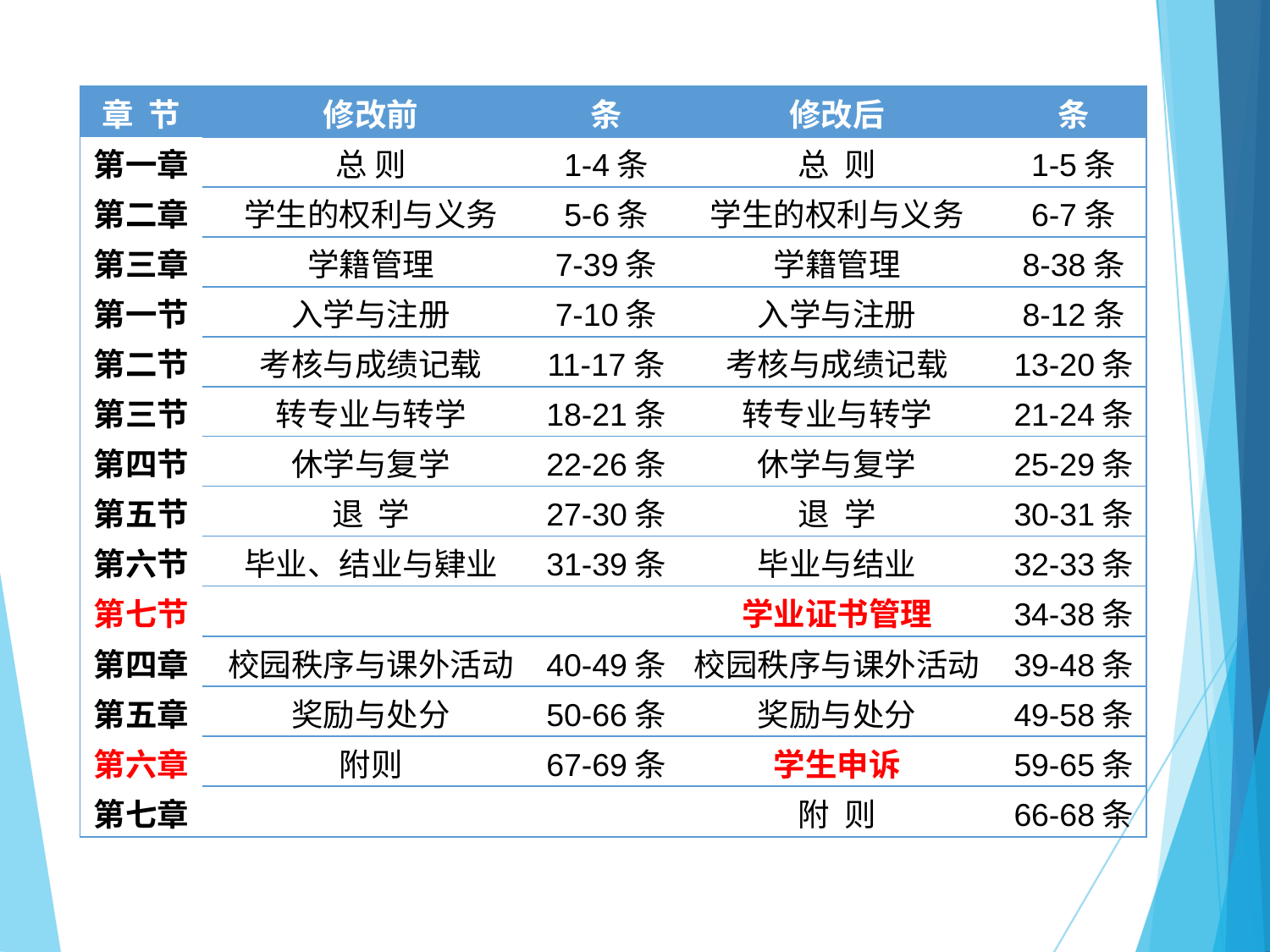

| 章 节 | 修改前 | 条 | 修改后 | 条 |
| --- | --- | --- | --- | --- |
| 第一章 | 总 则 | 1-4条 | 总 则 | 1-5条 |
| 第二章 | 学生的权利与义务 | 5-6条 | 学生的权利与义务 | 6-7条 |
| 第三章 | 学籍管理 | 7-39条 | 学籍管理 | 8-38条 |
| 第一节 | 入学与注册 | 7-10条 | 入学与注册 | 8-12条 |
| 第二节 | 考核与成绩记载 | 11-17条 | 考核与成绩记载 | 13-20条 |
| 第三节 | 转专业与转学 | 18-21条 | 转专业与转学 | 21-24条 |
| 第四节 | 休学与复学 | 22-26条 | 休学与复学 | 25-29条 |
| 第五节 | 退 学 | 27-30条 | 退 学 | 30-31条 |
| 第六节 | 毕业、结业与肄业 | 31-39条 | 毕业与结业 | 32-33条 |
| 第七节 |  |  | 学业证书管理 | 34-38条 |
| 第四章 | 校园秩序与课外活动 | 40-49条 | 校园秩序与课外活动 | 39-48条 |
| 第五章 | 奖励与处分 | 50-66条 | 奖励与处分 | 49-58条 |
| 第六章 | 附则 | 67-69条 | 学生申诉 | 59-65条 |
| 第七章 |  |  | 附 则 | 66-68条 |